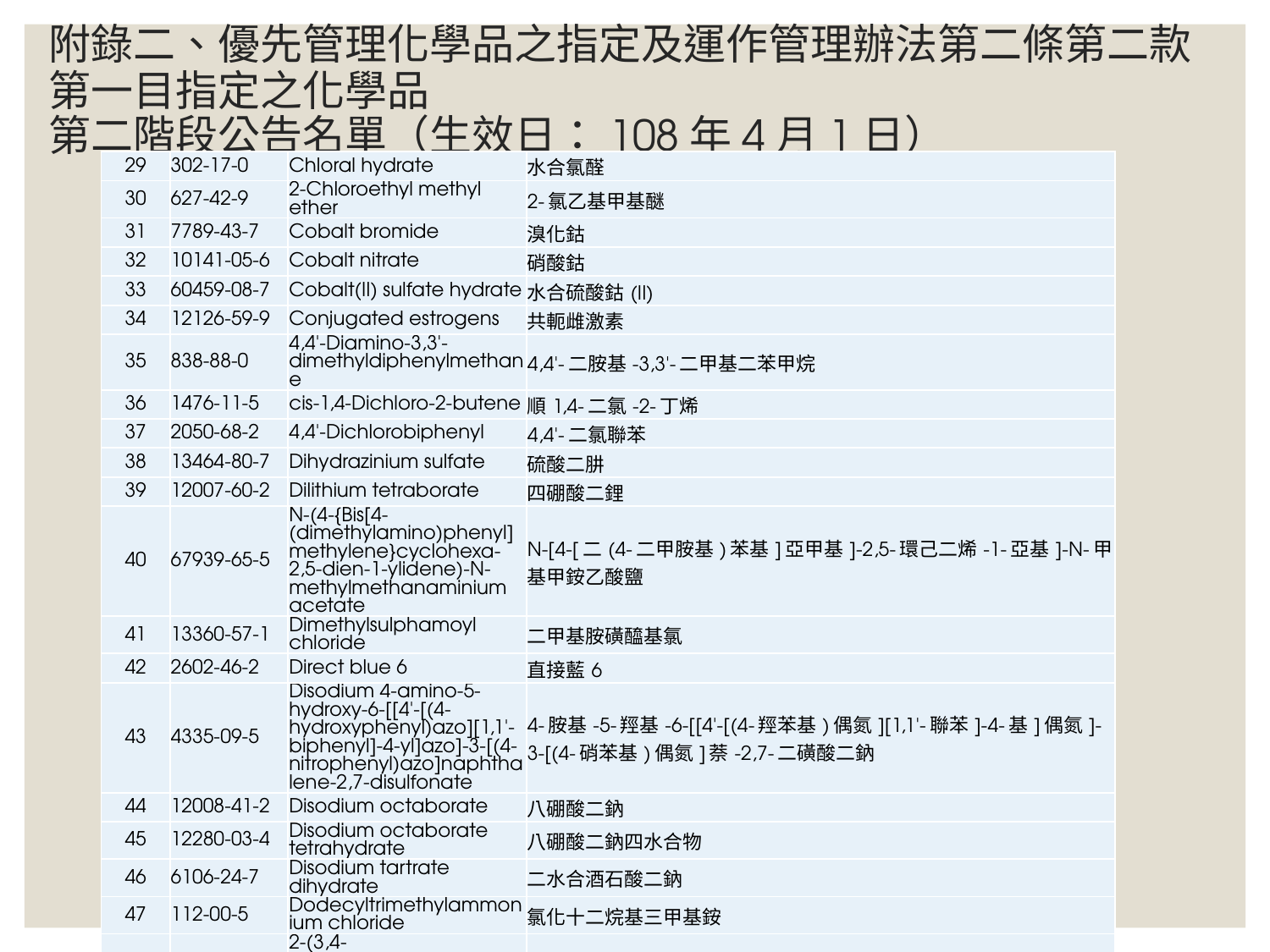

# 附錄二、優先管理化學品之指定及運作管理辦法第二條第二款第一目指定之化學品 第二階段公告名單（生效日：108年4月1日）
| 29 | 302-17-0 | Chloral hydrate | 水合氯醛 |
| --- | --- | --- | --- |
| 30 | 627-42-9 | 2-Chloroethyl methyl ether | 2-氯乙基甲基醚 |
| 31 | 7789-43-7 | Cobalt bromide | 溴化鈷 |
| 32 | 10141-05-6 | Cobalt nitrate | 硝酸鈷 |
| 33 | 60459-08-7 | Cobalt(II) sulfate hydrate | 水合硫酸鈷(II) |
| 34 | 12126-59-9 | Conjugated estrogens | 共軛雌激素 |
| 35 | 838-88-0 | 4,4'-Diamino-3,3'-dimethyldiphenylmethane | 4,4'-二胺基-3,3'-二甲基二苯甲烷 |
| 36 | 1476-11-5 | cis-1,4-Dichloro-2-butene | 順1,4-二氯-2-丁烯 |
| 37 | 2050-68-2 | 4,4'-Dichlorobiphenyl | 4,4'-二氯聯苯 |
| 38 | 13464-80-7 | Dihydrazinium sulfate | 硫酸二肼 |
| 39 | 12007-60-2 | Dilithium tetraborate | 四硼酸二鋰 |
| 40 | 67939-65-5 | N-(4-{Bis[4-(dimethylamino)phenyl]methylene}cyclohexa-2,5-dien-1-ylidene)-N-methylmethanaminium acetate | N-[4-[二(4-二甲胺基)苯基]亞甲基]-2,5-環己二烯-1-亞基]-N-甲基甲銨乙酸鹽 |
| 41 | 13360-57-1 | Dimethylsulphamoyl chloride | 二甲基胺磺醯基氯 |
| 42 | 2602-46-2 | Direct blue 6 | 直接藍6 |
| 43 | 4335-09-5 | Disodium 4-amino-5-hydroxy-6-[[4'-[(4-hydroxyphenyl)azo][1,1'-biphenyl]-4-yl]azo]-3-[(4-nitrophenyl)azo]naphthalene-2,7-disulfonate | 4-胺基-5-羥基-6-[[4'-[(4-羥苯基)偶氮][1,1'-聯苯]-4-基]偶氮]-3-[(4-硝苯基)偶氮]萘-2,7-二磺酸二鈉 |
| 44 | 12008-41-2 | Disodium octaborate | 八硼酸二鈉 |
| 45 | 12280-03-4 | Disodium octaborate tetrahydrate | 八硼酸二鈉四水合物 |
| 46 | 6106-24-7 | Disodium tartrate dihydrate | 二水合酒石酸二鈉 |
| 47 | 112-00-5 | Dodecyltrimethylammonium chloride | 氯化十二烷基三甲基銨 |
| 48 | 3388-04-3 | 2-(3,4-Epoxycyclohexyl)ethyltrimethoxysilane | 2-(3,4-環氧環己基)乙基三甲氧基矽烷 |
| 49 | 143860-04-2 | 3-Ethyl-2-methyl-2-(3-methylbutyl)-1,3-oxazolidine | 3-乙基-2-甲基-2-(3-甲丁基)-1,3-【口咢】唑啶 |
| 50 | 629-14-1 | Ethylene glycol diethyl ether | 乙二醇二乙醚 |